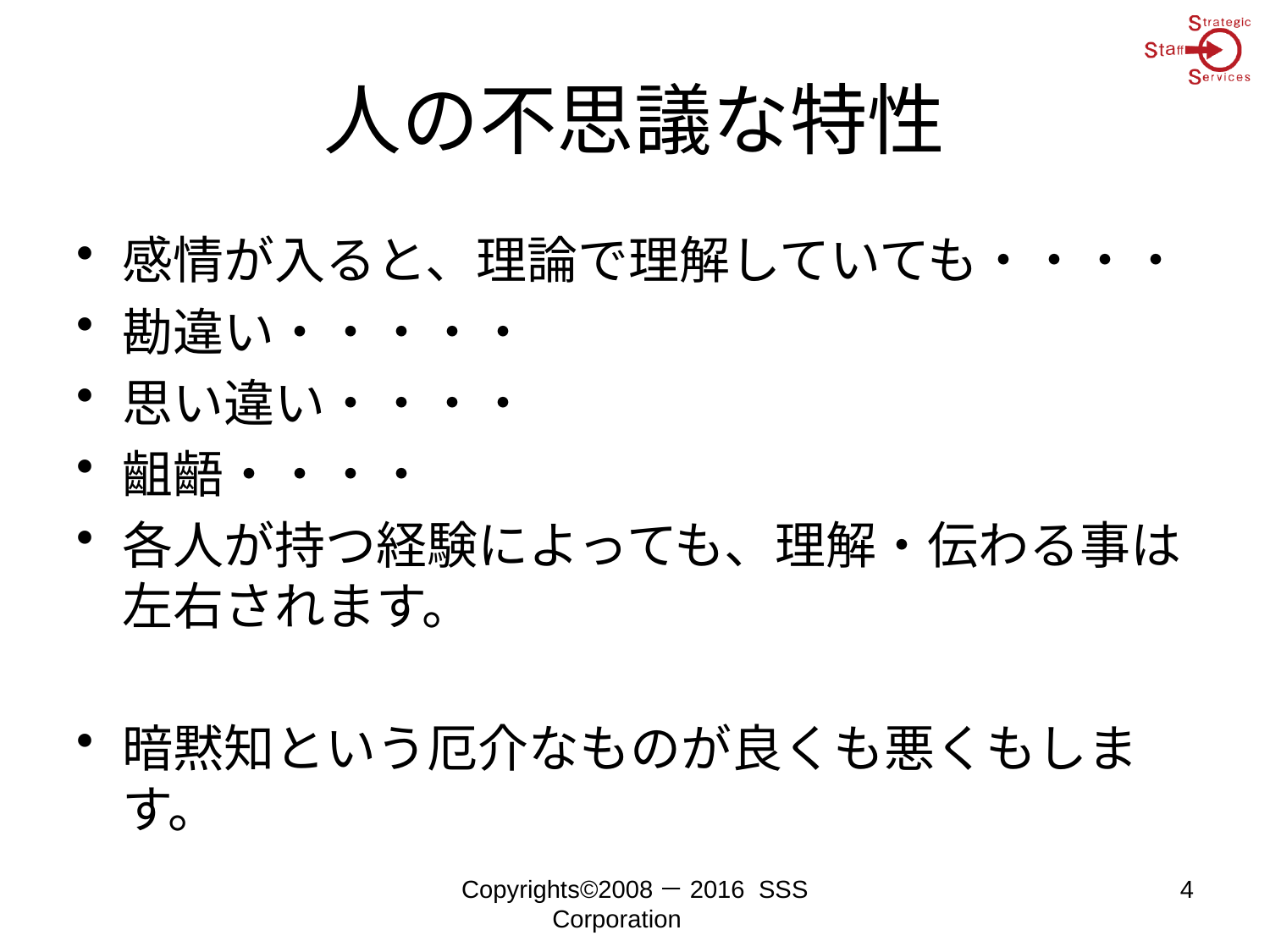

# 人の不思議な特性
感情が入ると、理論で理解していても・・・・
勘違い・・・・・
思い違い・・・・
齟齬・・・・
各人が持つ経験によっても、理解・伝わる事は左右されます。

暗黙知という厄介なものが良くも悪くもします。
Copyrights©2008－2016  SSS Corporation
4